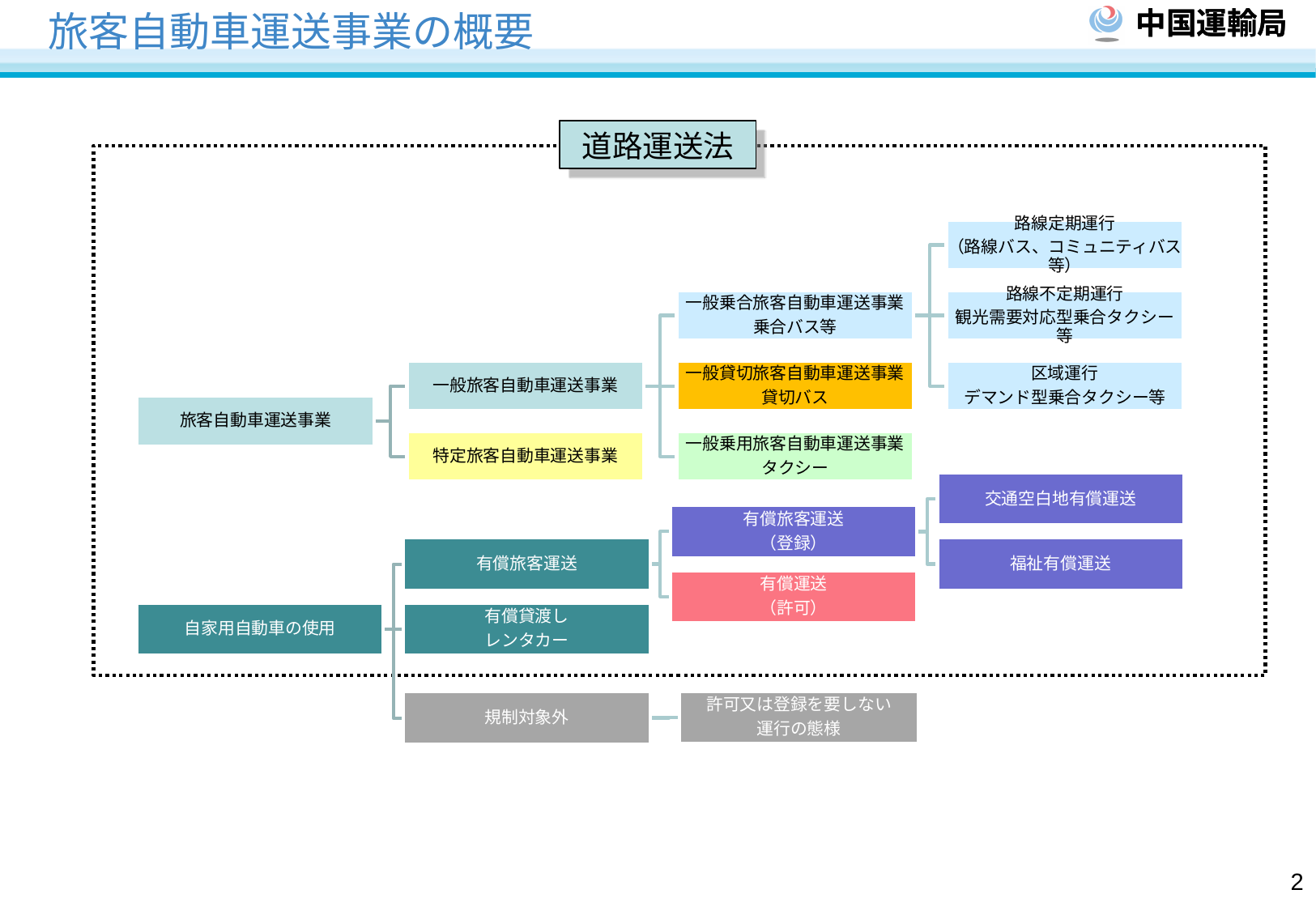

旅客自動車運送事業の概要
道路運送法

旅客自動車運送事業
一般旅客自動車運送事業
一般乗合旅客自動車運送事業
乗合バス等
路線定期運行
（路線バス、コミュニティバス等）
路線不定期運行
観光需要対応型乗合タクシー等
区域運行
デマンド型乗合タクシー等
一般貸切旅客自動車運送事業
貸切バス
一般乗用旅客自動車運送事業
タクシー
特定旅客自動車運送事業
自家用自動車の使用
有償旅客運送
有償旅客運送
（登録）
交通空白地有償運送
福祉有償運送
有償運送
（許可）
有償貸渡し
レンタカー
規制対象外
許可又は登録を要しない
運行の態様

2